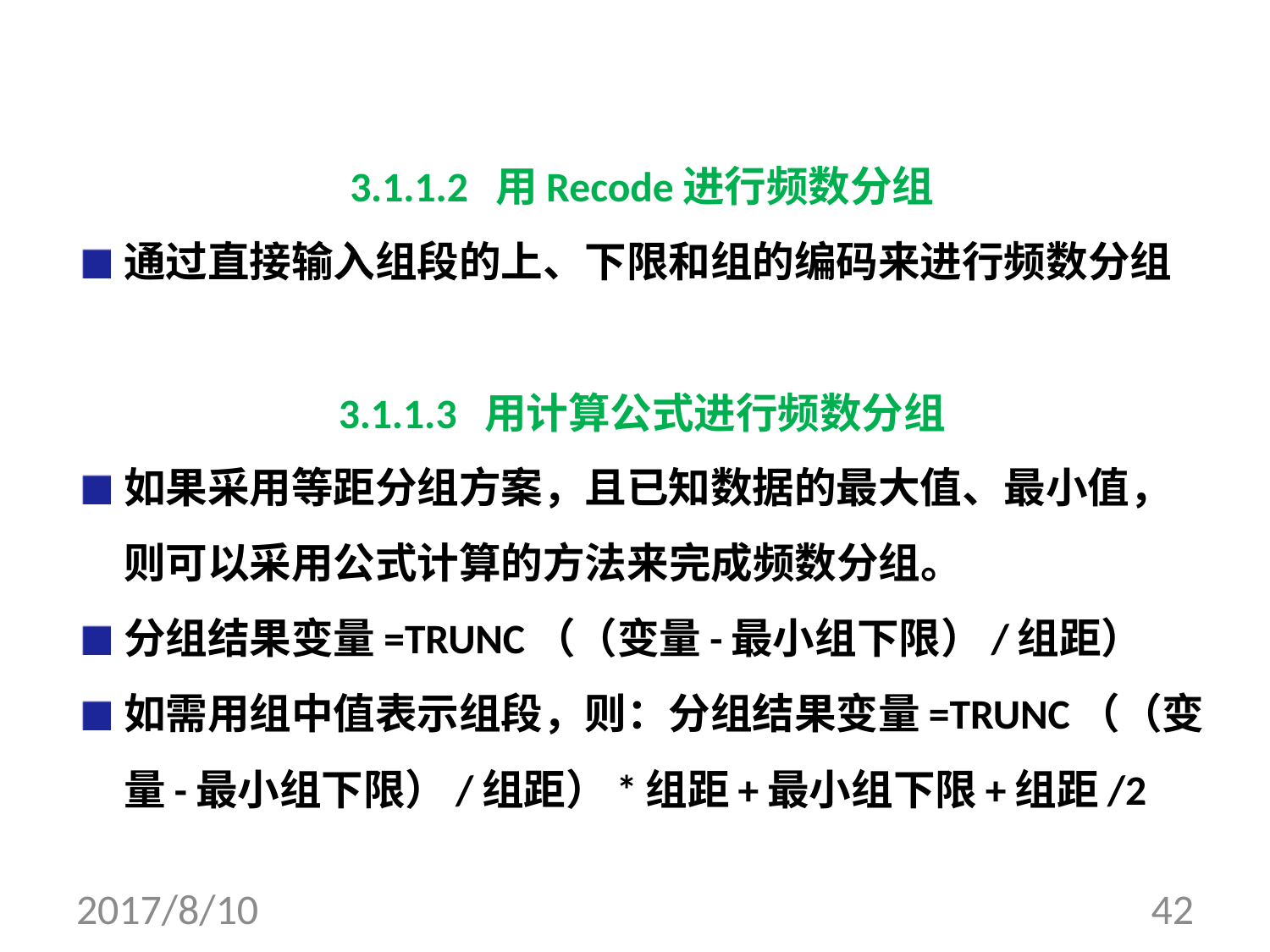

#
3.1.1.2  用Recode进行频数分组
通过直接输入组段的上、下限和组的编码来进行频数分组

3.1.1.3  用计算公式进行频数分组
如果采用等距分组方案，且已知数据的最大值、最小值，则可以采用公式计算的方法来完成频数分组。
分组结果变量=TRUNC（（变量-最小组下限）/组距）
如需用组中值表示组段，则：分组结果变量=TRUNC（（变量-最小组下限）/组距）*组距+最小组下限+组距/2

2017/8/10
42